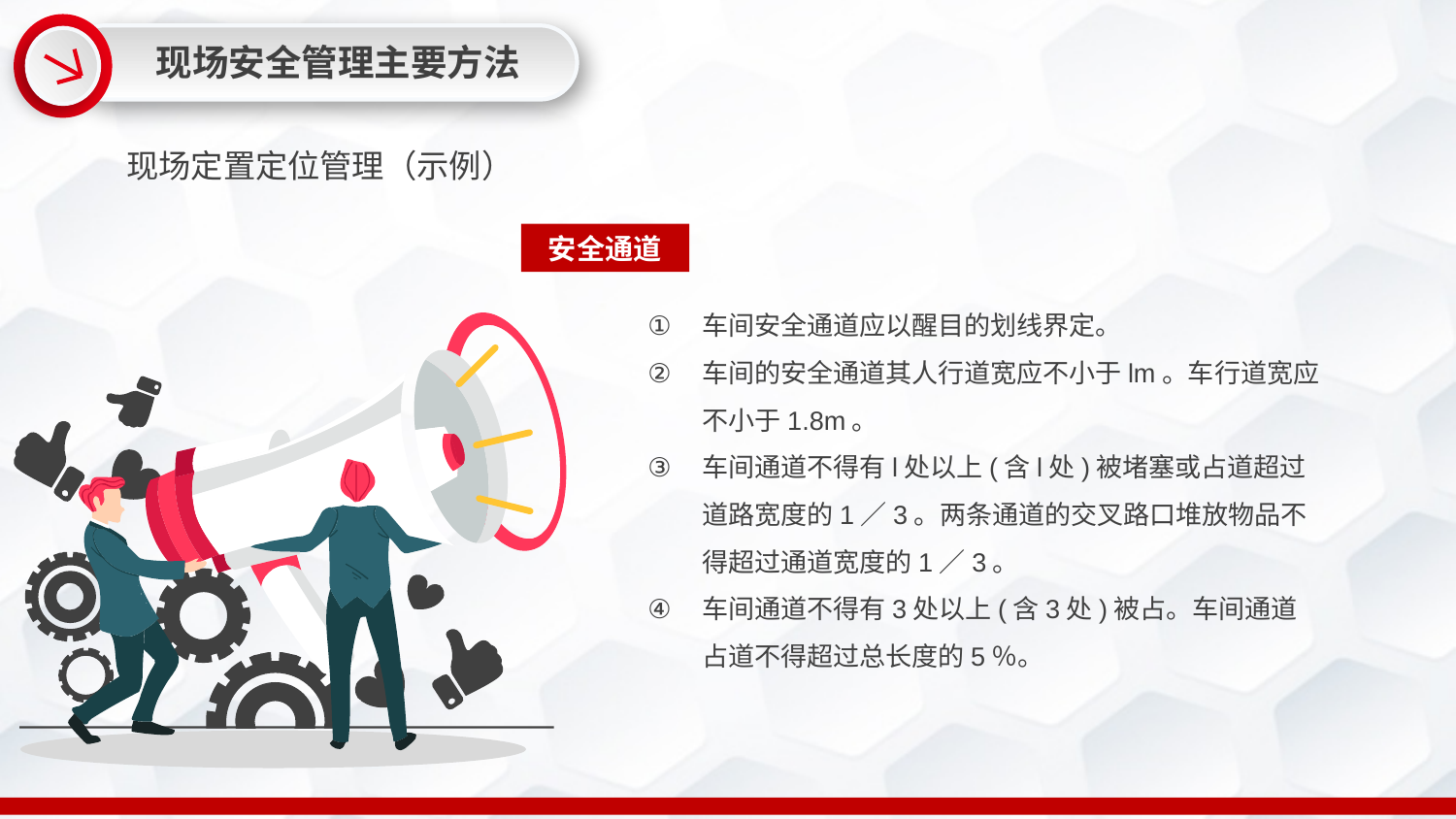

现场安全管理主要方法
现场定置定位管理（示例）
安全通道
车间安全通道应以醒目的划线界定。
车间的安全通道其人行道宽应不小于lm。车行道宽应不小于1.8m。
车间通道不得有l处以上(含l处)被堵塞或占道超过道路宽度的1／3。两条通道的交叉路口堆放物品不得超过通道宽度的1／3。
车间通道不得有3处以上(含3处)被占。车间通道占道不得超过总长度的5％。